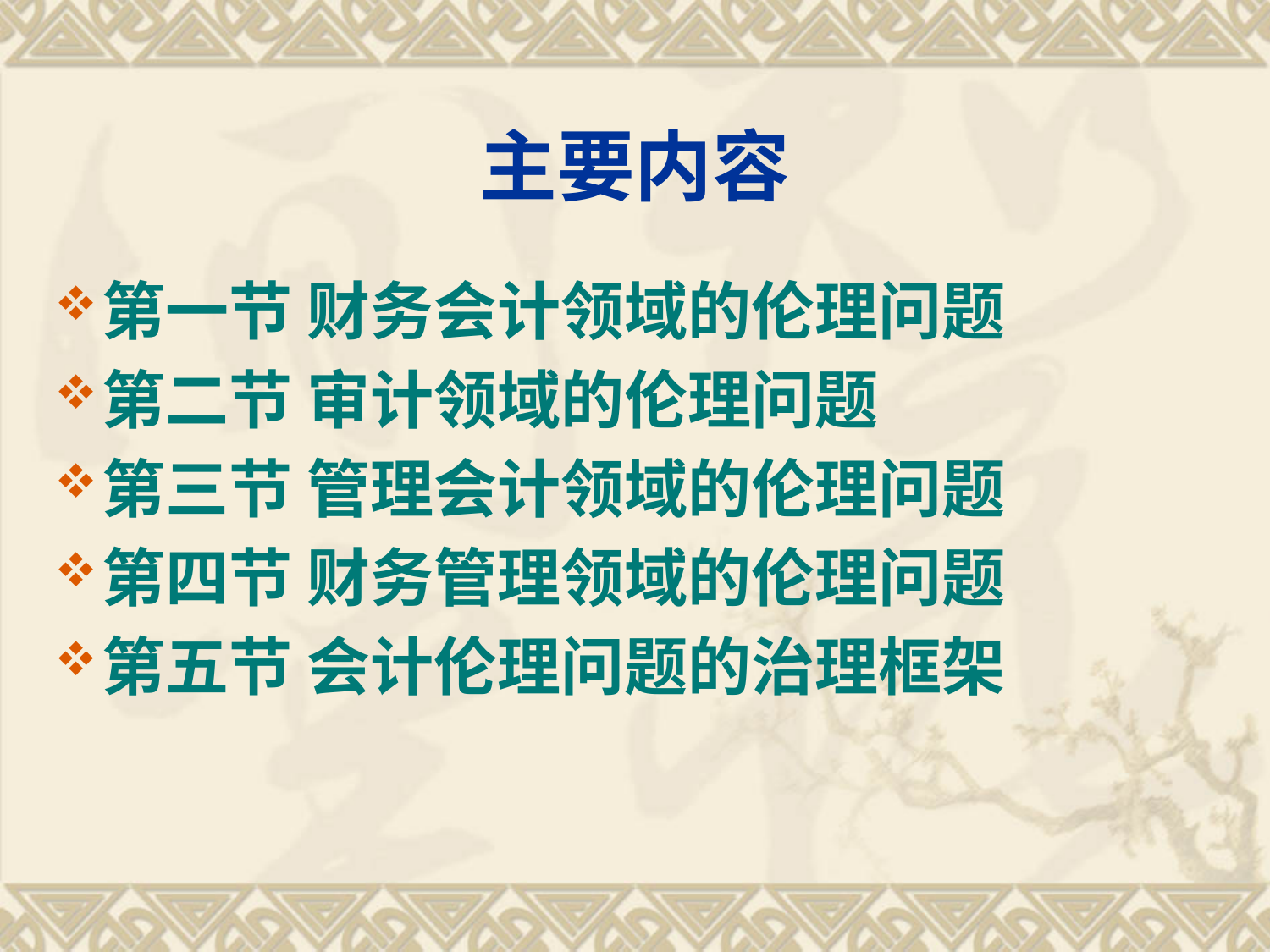

# 主要内容
第一节 财务会计领域的伦理问题
第二节 审计领域的伦理问题
第三节 管理会计领域的伦理问题
第四节 财务管理领域的伦理问题
第五节 会计伦理问题的治理框架